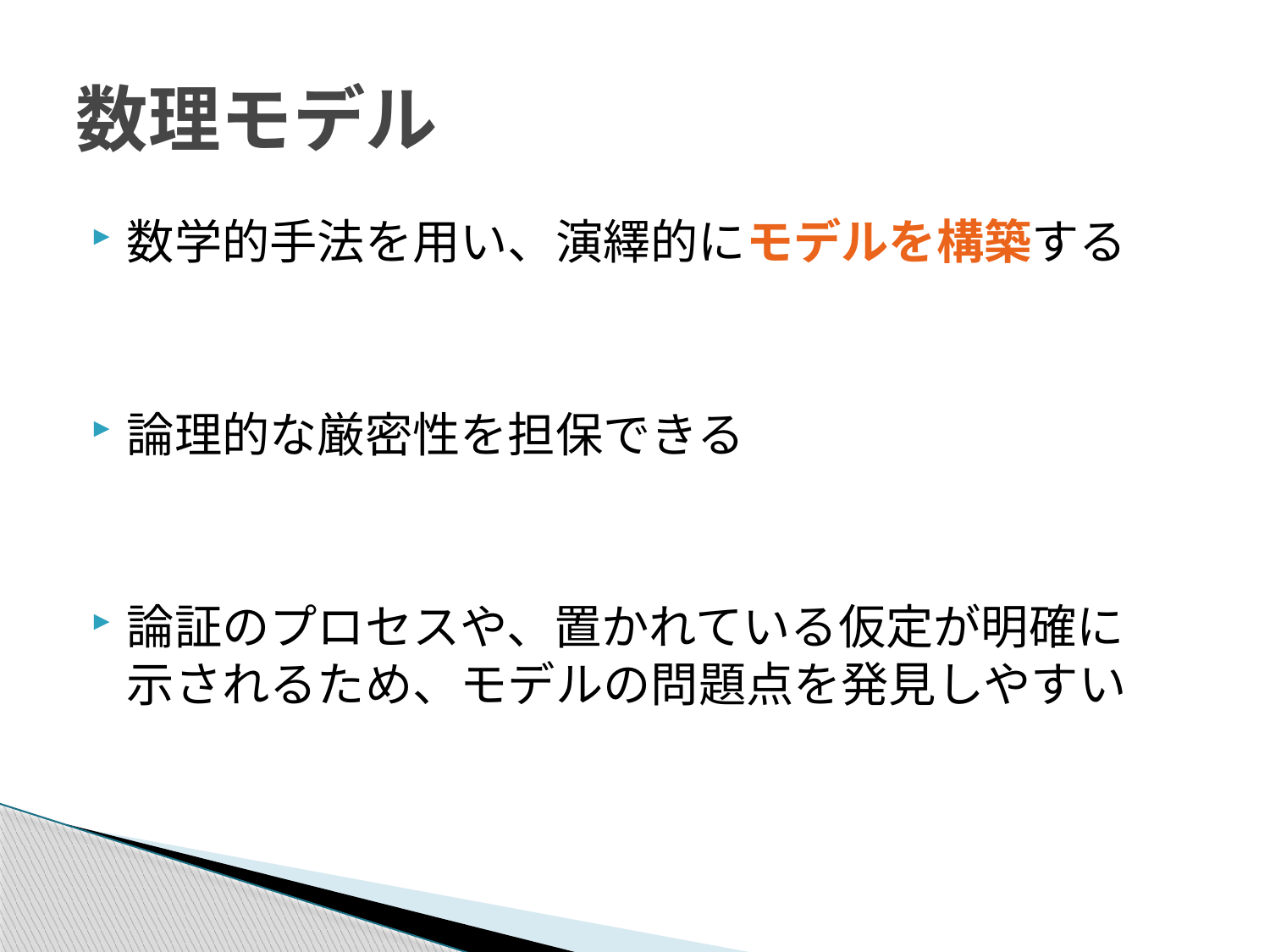

# 数理モデル
数学的手法を用い、演繹的にモデルを構築する

論理的な厳密性を担保できる

論証のプロセスや、置かれている仮定が明確に　示されるため、モデルの問題点を発見しやすい